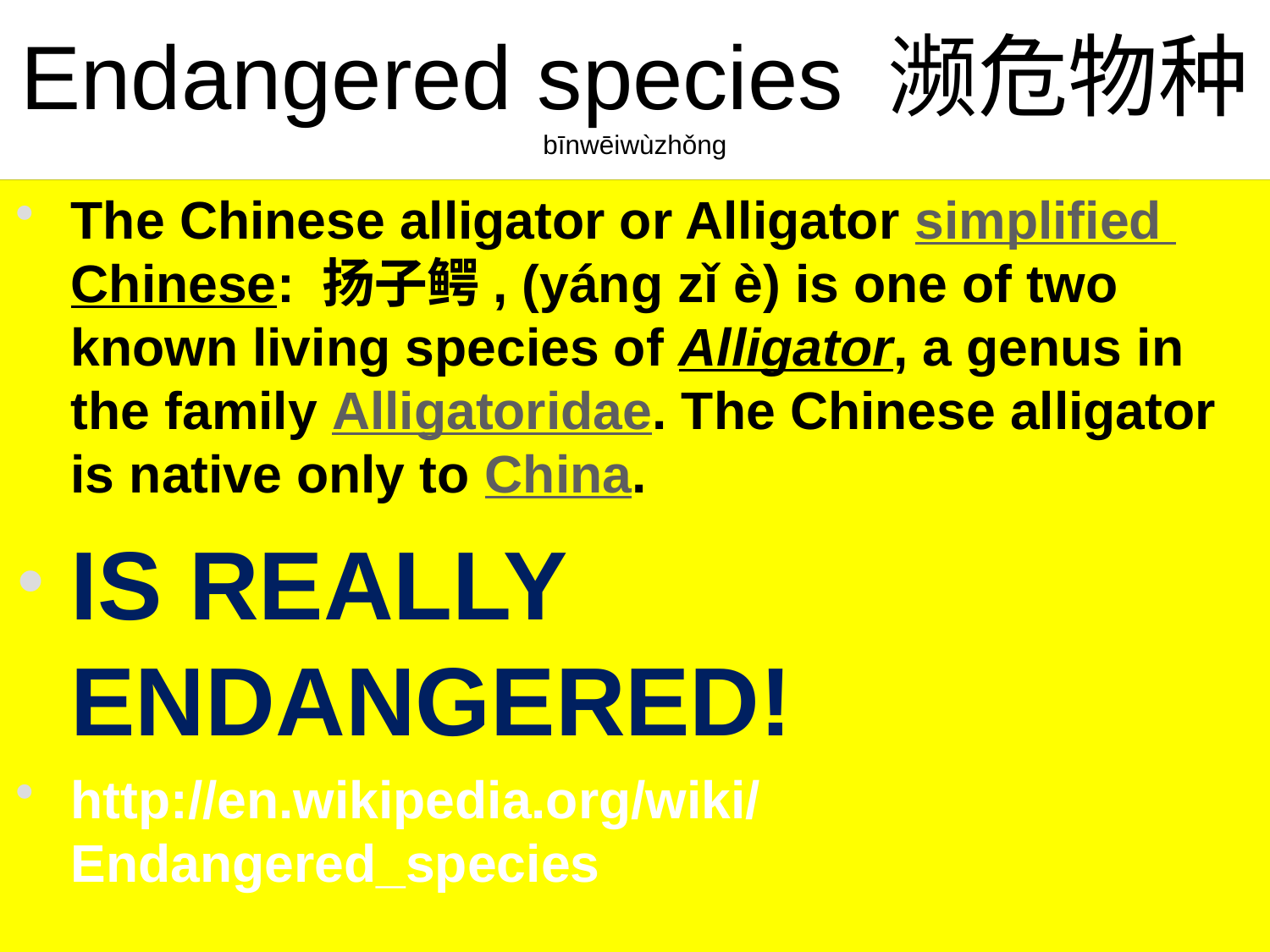

# Endangered species 濒危物种 bīn​wēi​wù​zhǒng​
The Chinese alligator or Alligator simplified Chinese: 扬子鳄, (yáng zǐ è) is one of two known living species of Alligator, a genus in the family Alligatoridae. The Chinese alligator is native only to China.
IS REALLY ENDANGERED!
http://en.wikipedia.org/wiki/Endangered_species